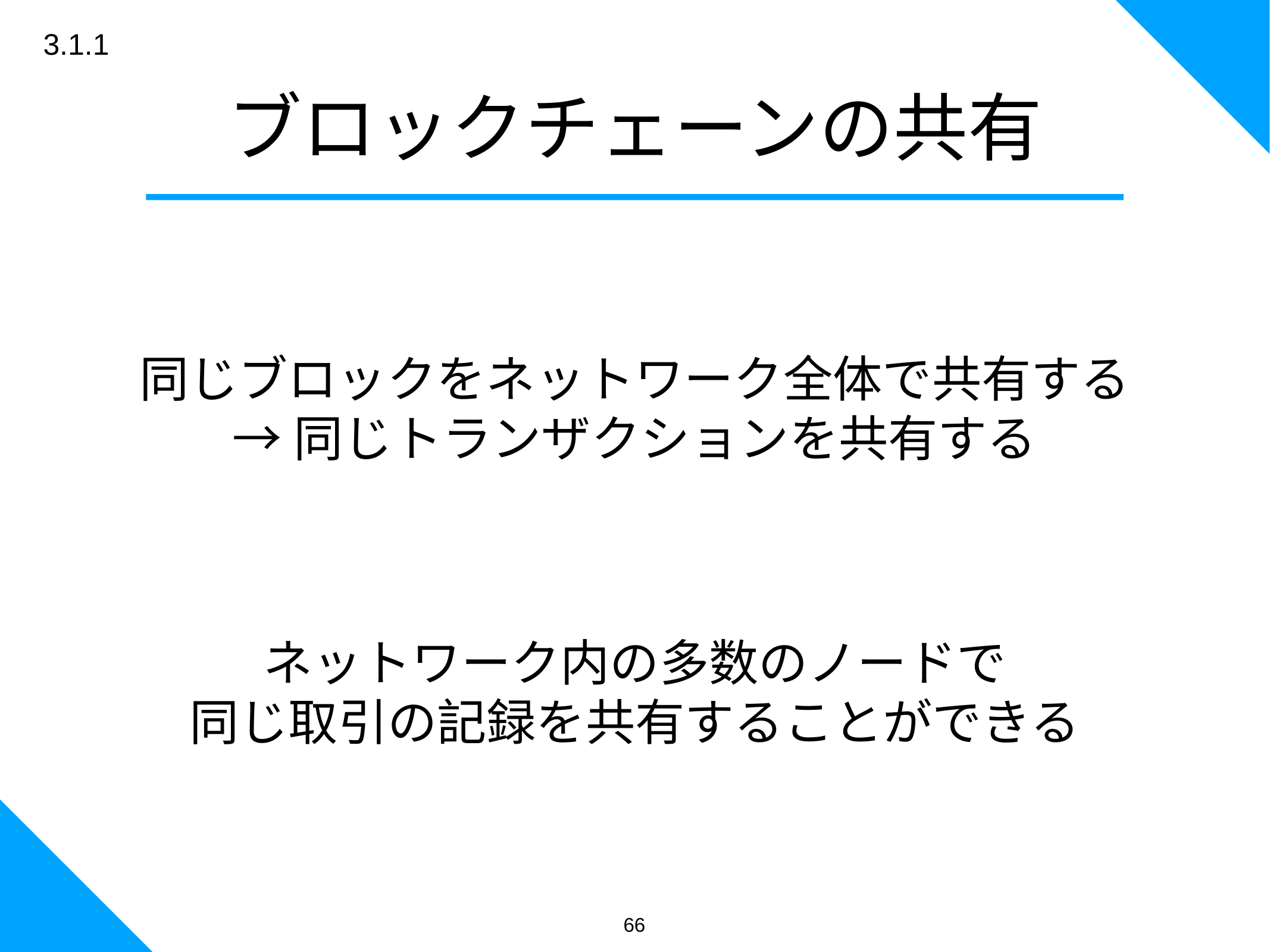

3.1.1
ブロックチェーンの共有
同じブロックをネットワーク全体で共有する
→同じトランザクションを共有する
ネットワーク内の多数のノードで
同じ取引の記録を共有することができる
66